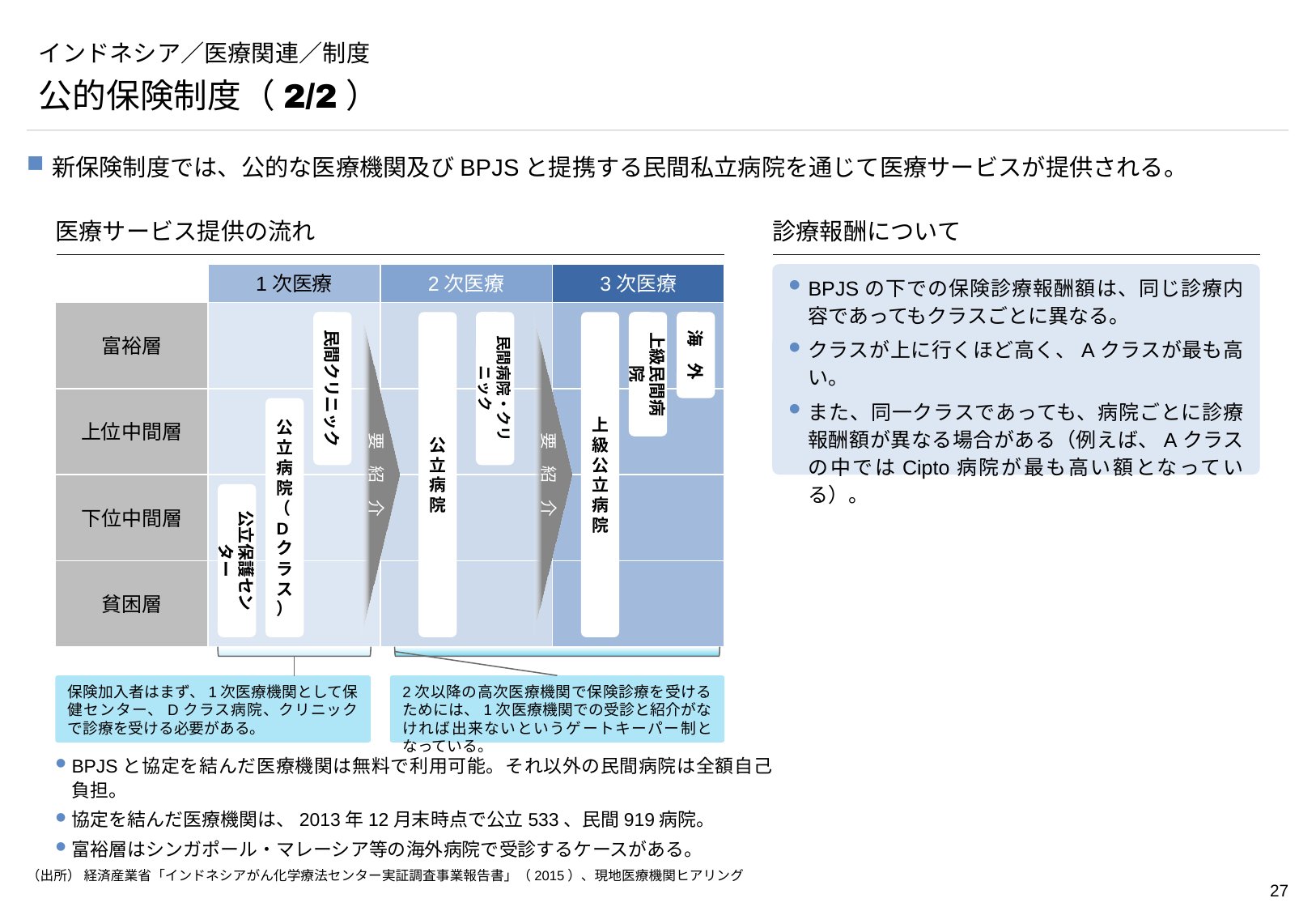

# インドネシア／医療関連／制度
公的保険制度（2/2）
新保険制度では、公的な医療機関及びBPJSと提携する民間私立病院を通じて医療サービスが提供される。
医療サービス提供の流れ
診療報酬について
1次医療
2次医療
3次医療
BPJSの下での保険診療報酬額は、同じ診療内容であってもクラスごとに異なる。
クラスが上に行くほど高く、Aクラスが最も高い。
また、同一クラスであっても、病院ごとに診療報酬額が異なる場合がある（例えば、Aクラスの中ではCipto病院が最も高い額となっている）。
富裕層

民間クリニック
要　紹　介
公立病院
民間病院・クリニック
要　紹　介
上級公立病院
上級民間病院
海　外
上位中間層

公立病院（Dクラス）
下位中間層

公立保護センター

貧困層

保険加入者はまず、1次医療機関として保健センター、Dクラス病院、クリニックで診療を受ける必要がある。
2次以降の高次医療機関で保険診療を受けるためには、1次医療機関での受診と紹介がなければ出来ないというゲートキーパー制となっている。
BPJSと協定を結んだ医療機関は無料で利用可能。それ以外の民間病院は全額自己負担。
協定を結んだ医療機関は、2013年12月末時点で公立533、民間919病院。
富裕層はシンガポール・マレーシア等の海外病院で受診するケースがある。
（出所） 経済産業省「インドネシアがん化学療法センター実証調査事業報告書」（2015）、現地医療機関ヒアリング